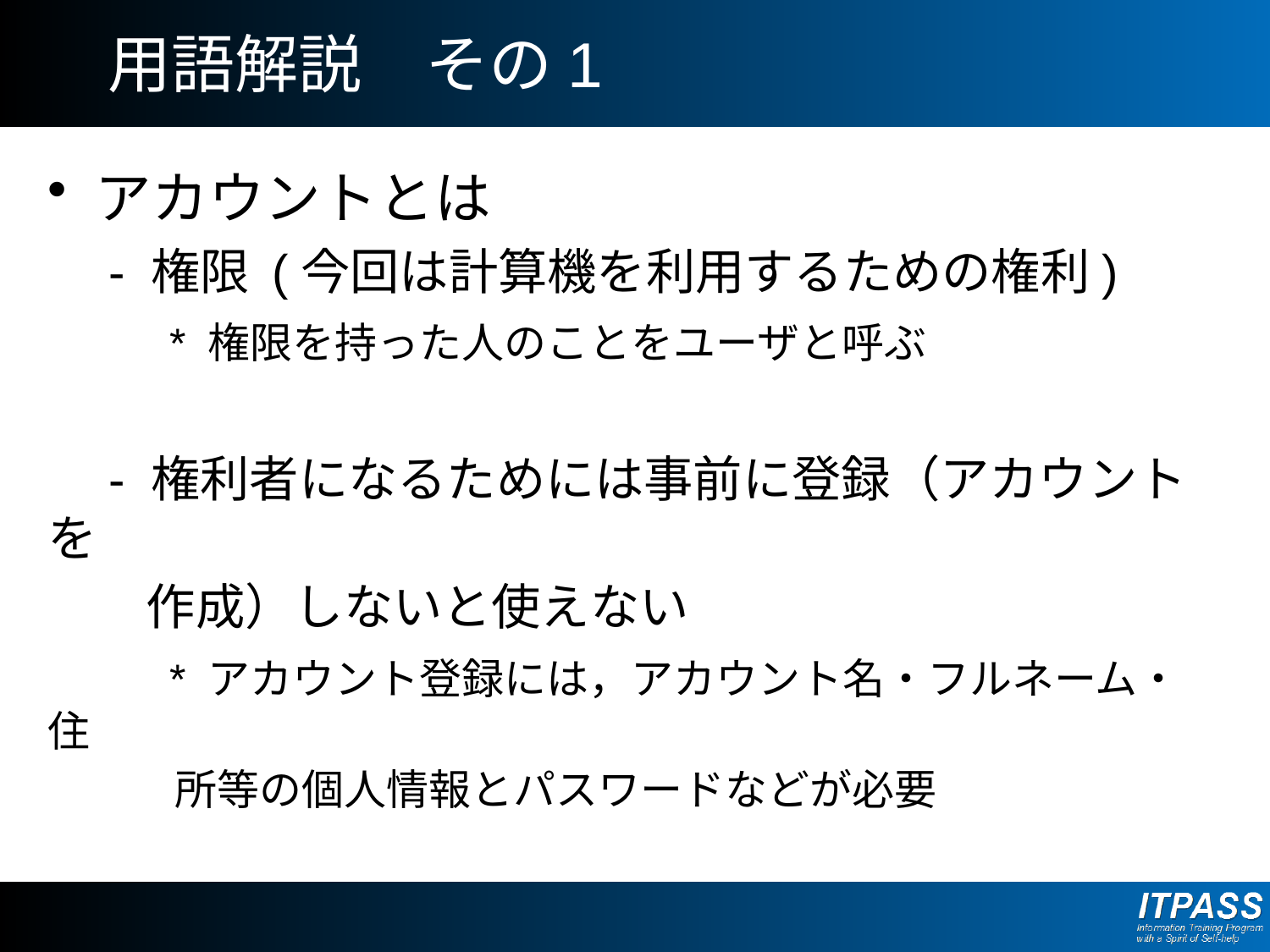

# 用語解説　その1
アカウントとは
　- 権限 (今回は計算機を利用するための権利)
　　 * 権限を持った人のことをユーザと呼ぶ

　- 権利者になるためには事前に登録（アカウントを
　　作成）しないと使えない
　　 * アカウント登録には，アカウント名・フルネーム・住
　　　所等の個人情報とパスワードなどが必要